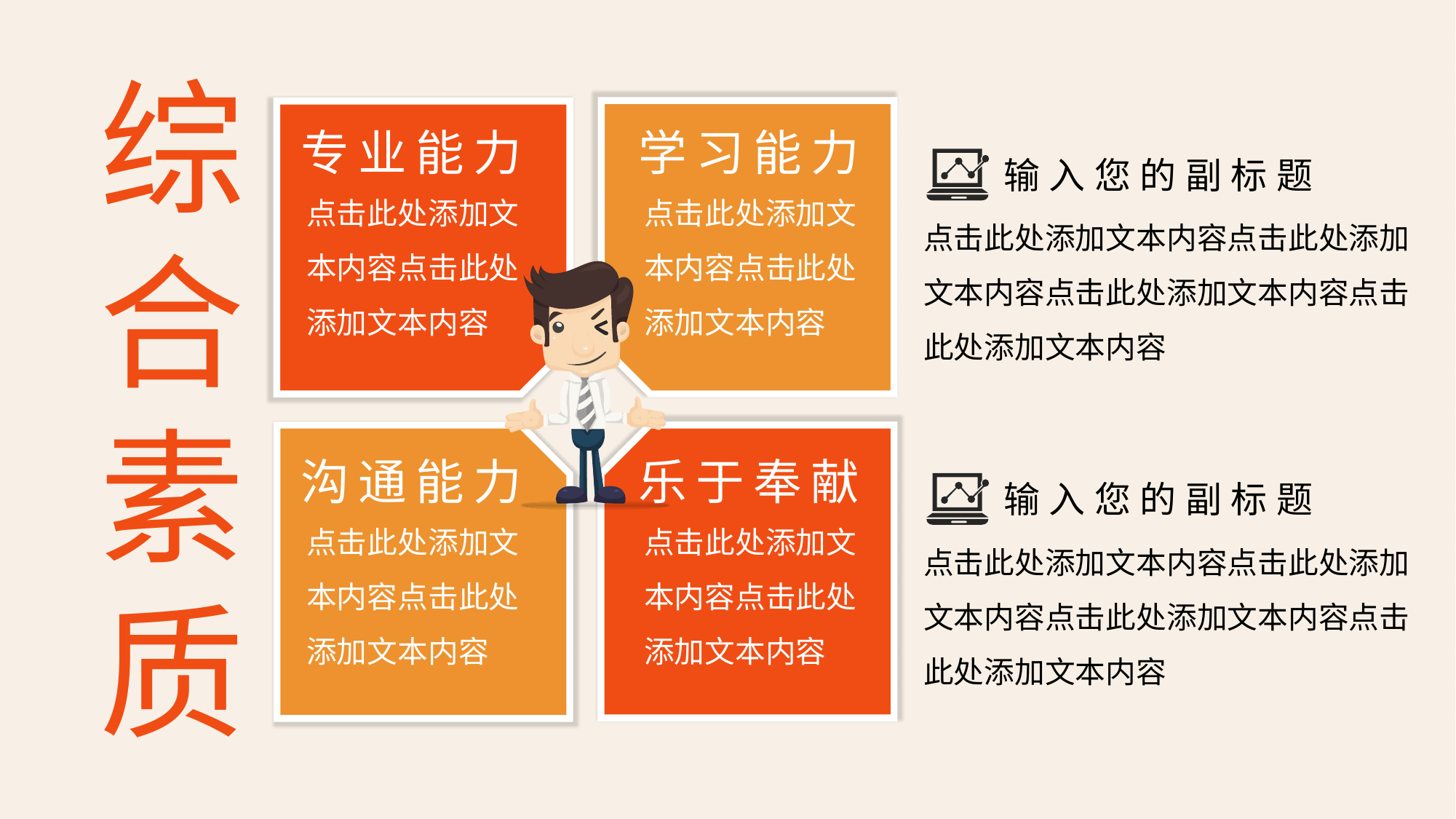

综合素质

专业能力
点击此处添加文本内容点击此处添加文本内容
学习能力
点击此处添加文本内容点击此处添加文本内容
沟通能力
点击此处添加文本内容点击此处添加文本内容
乐于奉献
点击此处添加文本内容点击此处添加文本内容
输入您的副标题

点击此处添加文本内容点击此处添加文本内容点击此处添加文本内容点击此处添加文本内容
输入您的副标题

点击此处添加文本内容点击此处添加文本内容点击此处添加文本内容点击此处添加文本内容